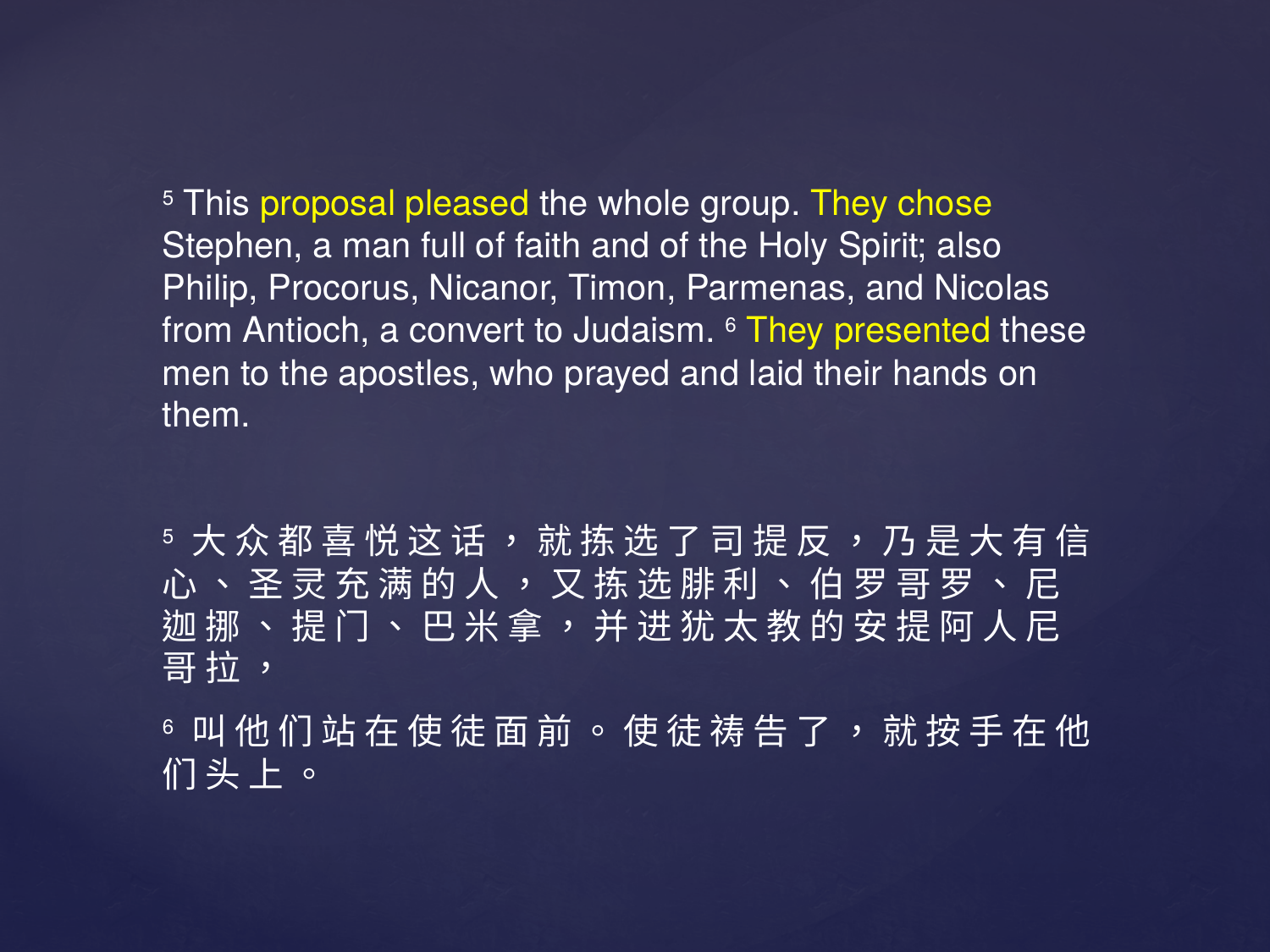

5 This proposal pleased the whole group. They chose Stephen, a man full of faith and of the Holy Spirit; also Philip, Procorus, Nicanor, Timon, Parmenas, and Nicolas from Antioch, a convert to Judaism. 6 They presented these men to the apostles, who prayed and laid their hands on them.

5 大 众 都 喜 悦 这 话 ， 就 拣 选 了 司 提 反 ， 乃 是 大 有 信 心 、 圣 灵 充 满 的 人 ， 又 拣 选 腓 利 、 伯 罗 哥 罗 、 尼 迦 挪 、 提 门 、 巴 米 拿 ， 并 进 犹 太 教 的 安 提 阿 人 尼 哥 拉 ，
6 叫 他 们 站 在 使 徒 面 前 。 使 徒 祷 告 了 ， 就 按 手 在 他 们 头 上 。